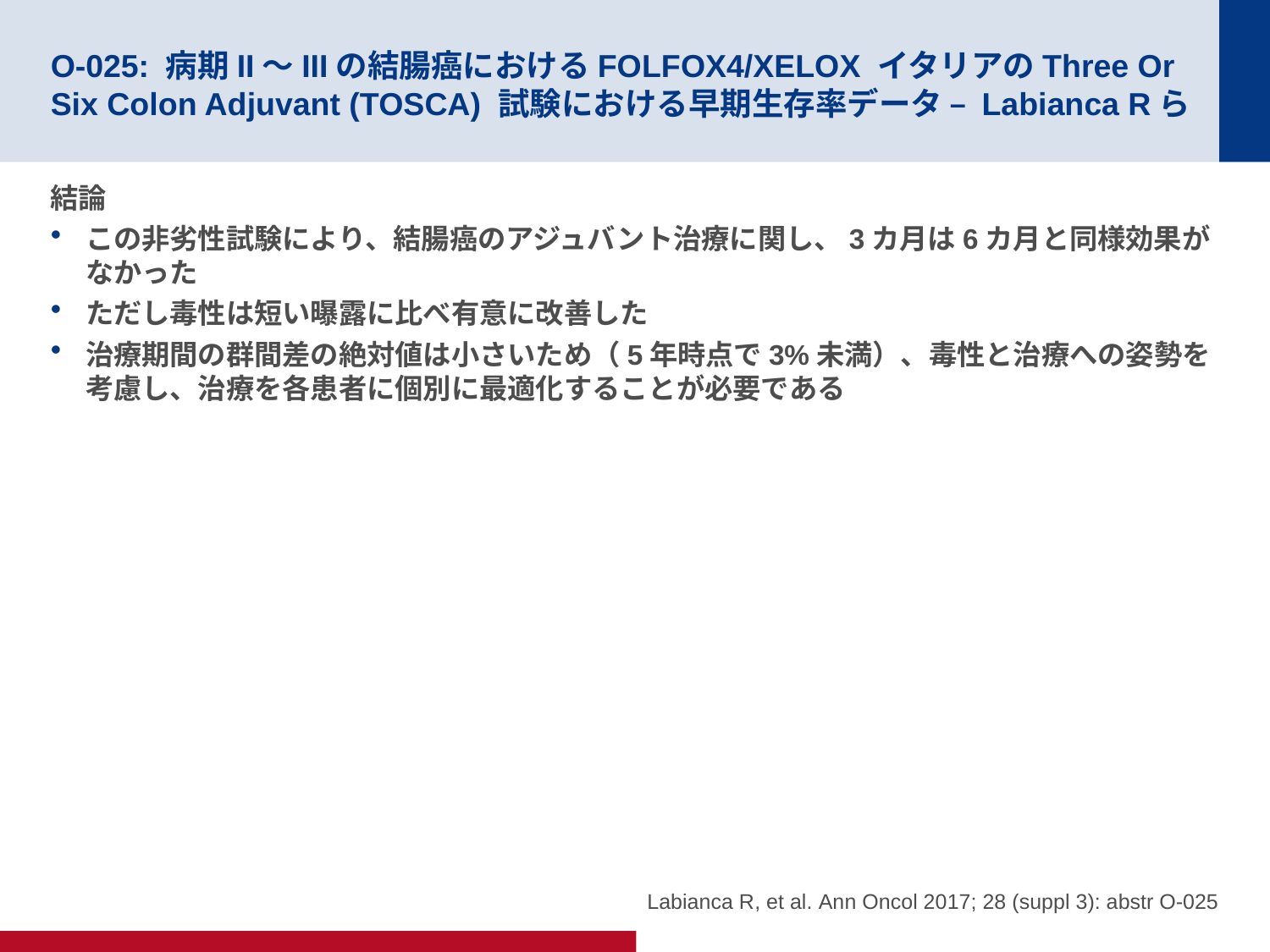

# O-025: 病期II～IIIの結腸癌におけるFOLFOX4/XELOX イタリアのThree Or Six Colon Adjuvant (TOSCA) 試験における早期生存率データ – Labianca Rら
結論
この非劣性試験により、結腸癌のアジュバント治療に関し、3カ月は6カ月と同様効果がなかった
ただし毒性は短い曝露に比べ有意に改善した
治療期間の群間差の絶対値は小さいため（5年時点で3%未満）、毒性と治療への姿勢を考慮し、治療を各患者に個別に最適化することが必要である

Labianca R, et al. Ann Oncol 2017; 28 (suppl 3): abstr O-025